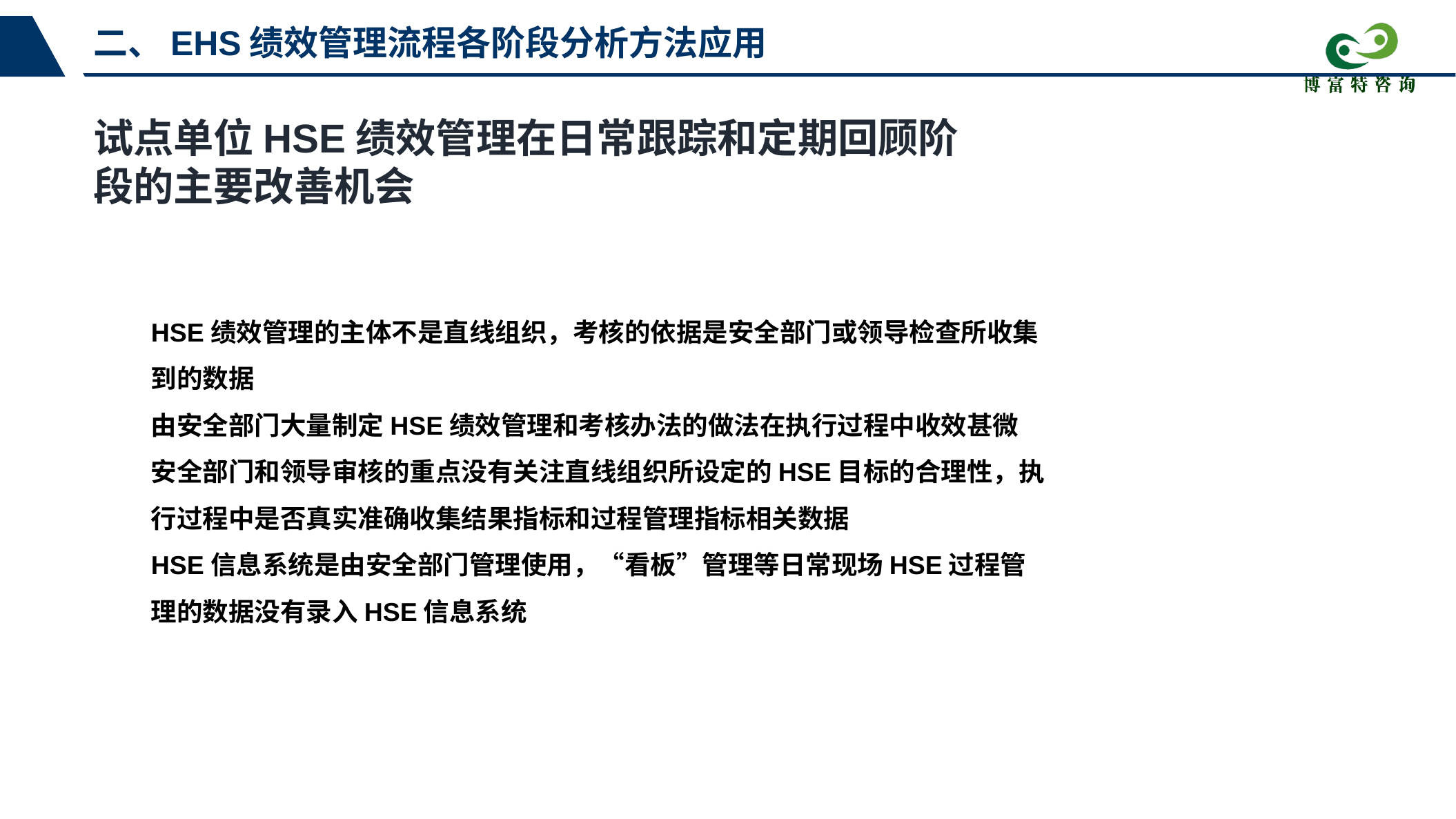

二、EHS绩效管理流程各阶段分析方法应用

试点单位HSE绩效管理在日常跟踪和定期回顾阶段的主要改善机会
HSE绩效管理的主体不是直线组织，考核的依据是安全部门或领导检查所收集到的数据
由安全部门大量制定HSE绩效管理和考核办法的做法在执行过程中收效甚微
安全部门和领导审核的重点没有关注直线组织所设定的HSE目标的合理性，执行过程中是否真实准确收集结果指标和过程管理指标相关数据
HSE信息系统是由安全部门管理使用，“看板”管理等日常现场HSE过程管理的数据没有录入HSE信息系统